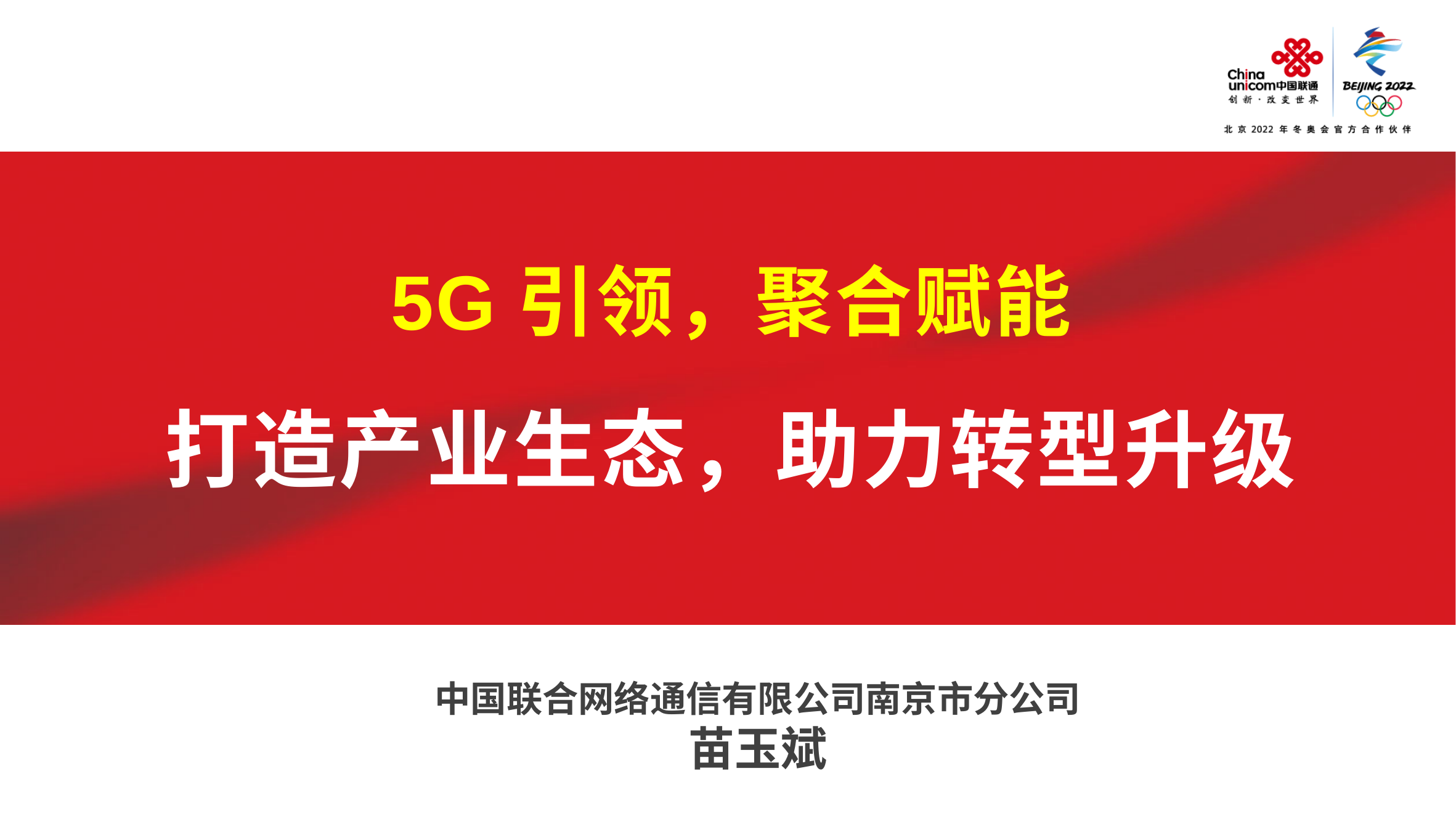

5G引领，聚合赋能
打造产业生态，助力转型升级
中国联合网络通信有限公司南京市分公司
苗玉斌